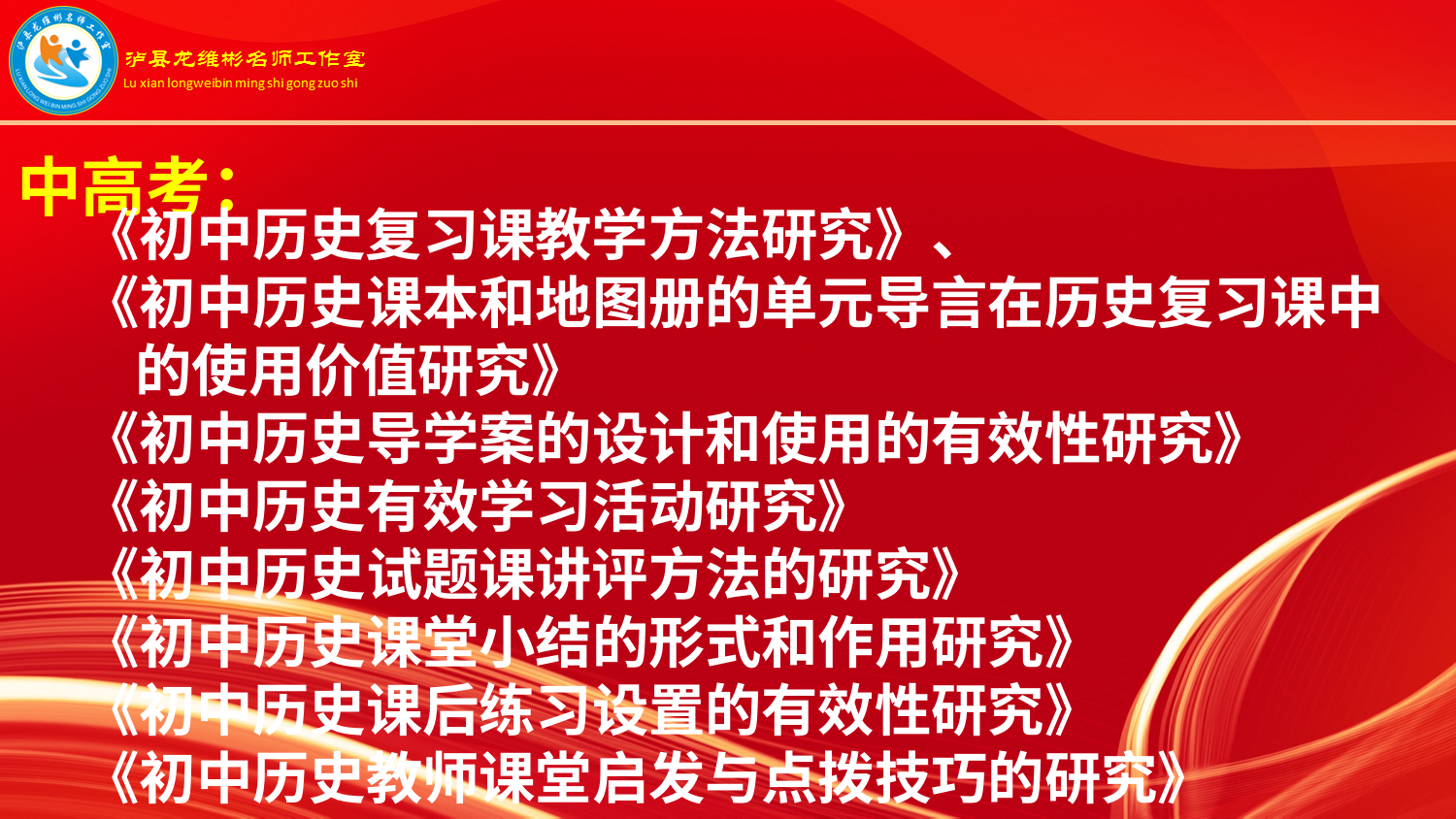

中高考：
《初中历史复习课教学方法研究》、
《初中历史课本和地图册的单元导言在历史复习课中
   的使用价值研究》
《初中历史导学案的设计和使用的有效性研究》
《初中历史有效学习活动研究》
《初中历史试题课讲评方法的研究》
《初中历史课堂小结的形式和作用研究》
《初中历史课后练习设置的有效性研究》
《初中历史教师课堂启发与点拨技巧的研究》